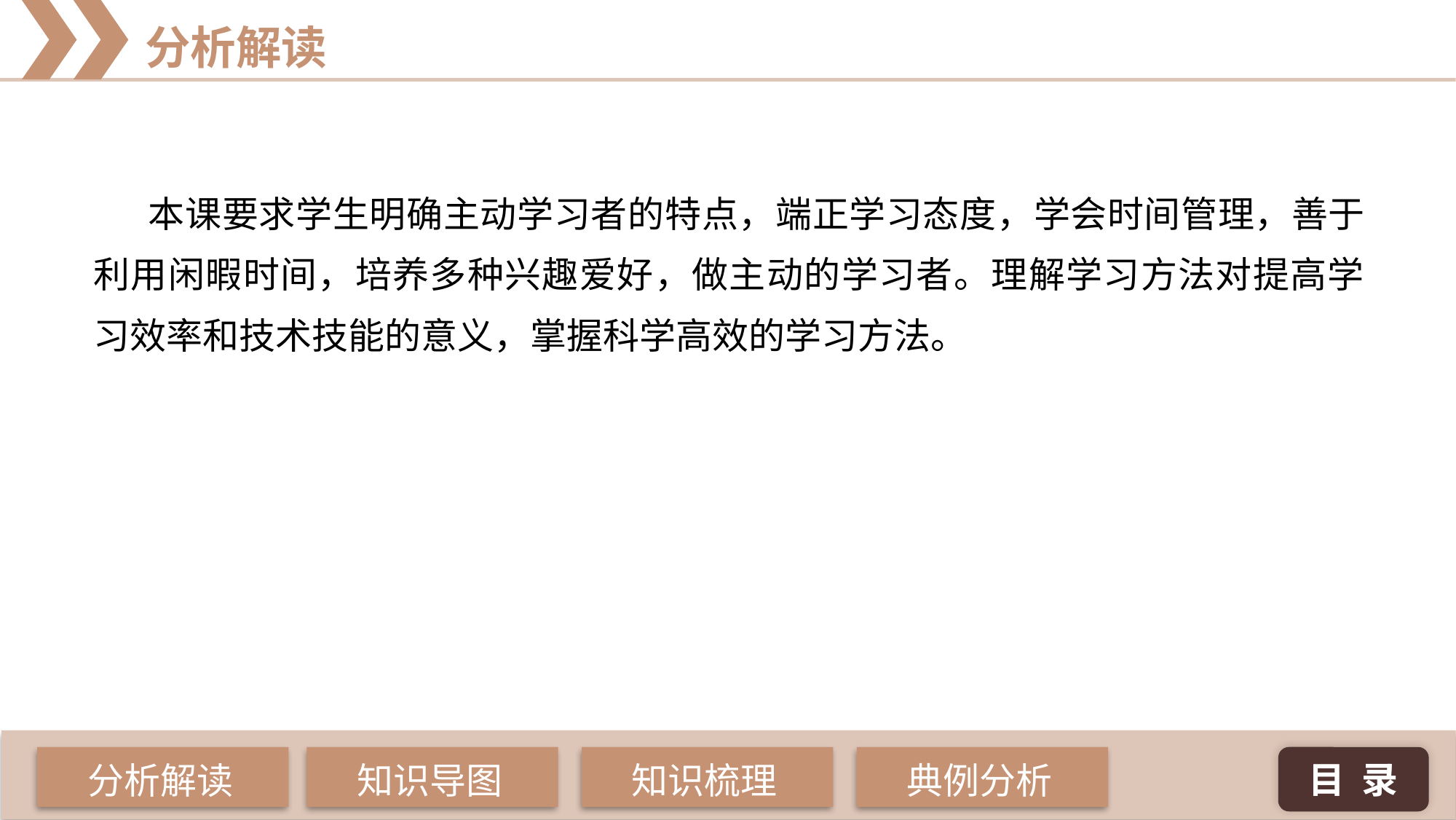

本课要求学生明确主动学习者的特点，端正学习态度，学会时间管理，善于利用闲暇时间，培养多种兴趣爱好，做主动的学习者。理解学习方法对提高学习效率和技术技能的意义，掌握科学高效的学习方法。